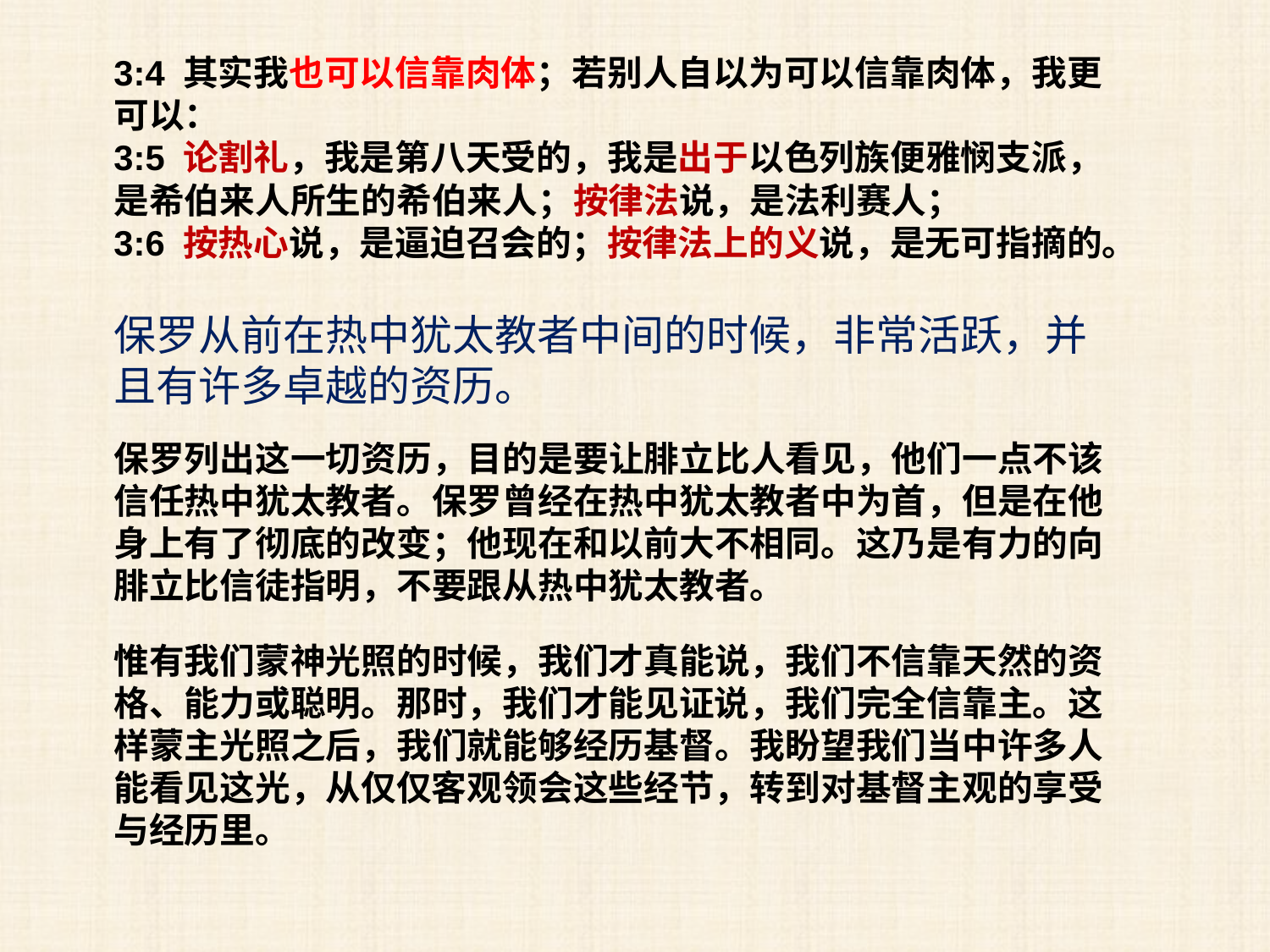

3:4 其实我也可以信靠肉体；若别人自以为可以信靠肉体，我更可以：
3:5 论割礼，我是第八天受的，我是出于以色列族便雅悯支派，是希伯来人所生的希伯来人；按律法说，是法利赛人；
3:6 按热心说，是逼迫召会的；按律法上的义说，是无可指摘的。
保罗从前在热中犹太教者中间的时候，非常活跃，并且有许多卓越的资历。
保罗列出这一切资历，目的是要让腓立比人看见，他们一点不该信任热中犹太教者。保罗曾经在热中犹太教者中为首，但是在他身上有了彻底的改变；他现在和以前大不相同。这乃是有力的向腓立比信徒指明，不要跟从热中犹太教者。
惟有我们蒙神光照的时候，我们才真能说，我们不信靠天然的资格、能力或聪明。那时，我们才能见证说，我们完全信靠主。这样蒙主光照之后，我们就能够经历基督。我盼望我们当中许多人能看见这光，从仅仅客观领会这些经节，转到对基督主观的享受与经历里。